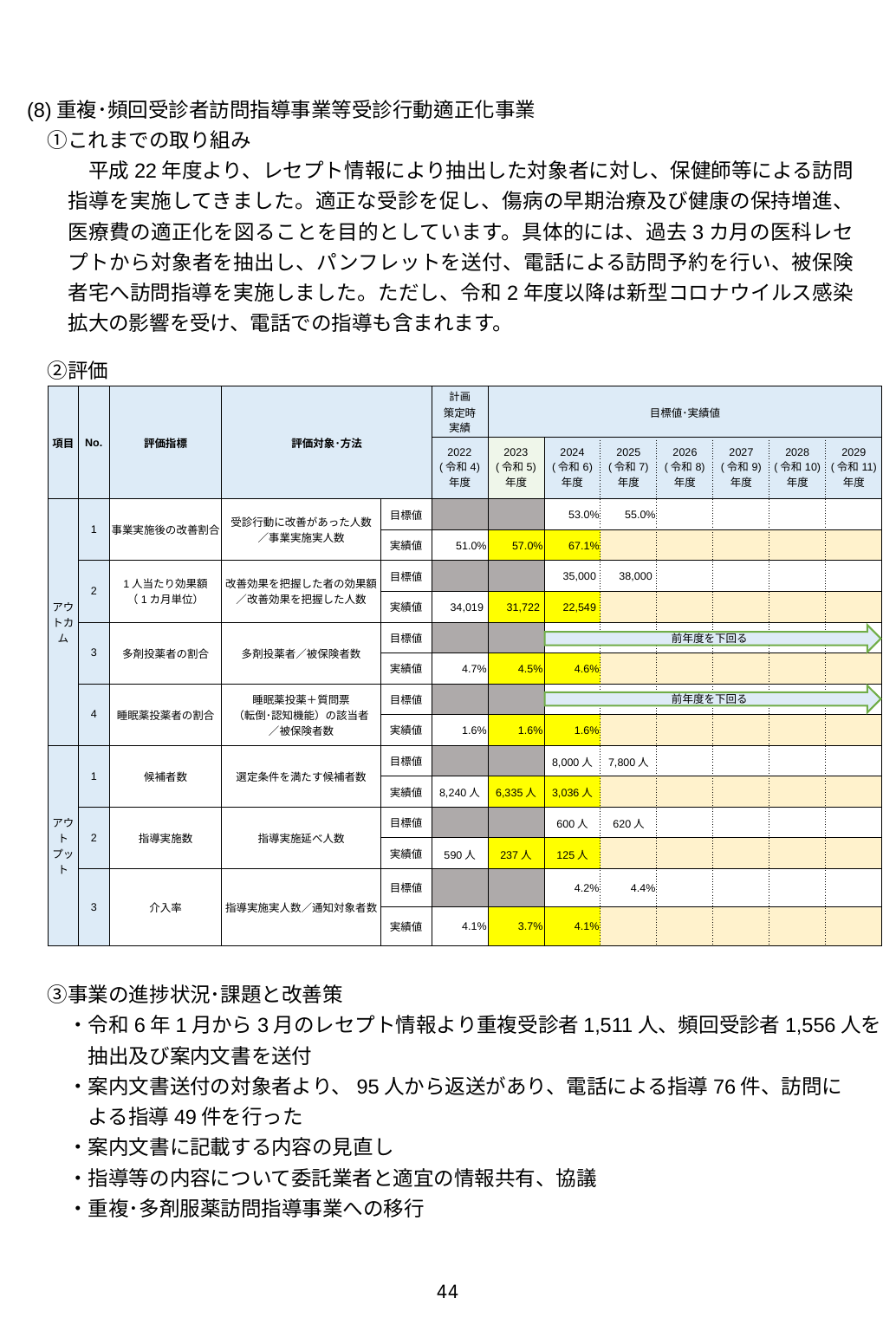

(8)重複･頻回受診者訪問指導事業等受診行動適正化事業
　①これまでの取り組み
　平成22年度より、レセプト情報により抽出した対象者に対し、保健師等による訪問指導を実施してきました。適正な受診を促し、傷病の早期治療及び健康の保持増進、医療費の適正化を図ることを目的としています。具体的には、過去3カ月の医科レセプトから対象者を抽出し、パンフレットを送付、電話による訪問予約を行い、被保険者宅へ訪問指導を実施しました。ただし、令和2年度以降は新型コロナウイルス感染拡大の影響を受け、電話での指導も含まれます。
　②評価
| 項目 | No. | 評価指標 | 評価対象･方法 |  | 計画 策定時 実績 | 目標値･実績値 |  |  |  |  |  |  |
| --- | --- | --- | --- | --- | --- | --- | --- | --- | --- | --- | --- | --- |
|  |  |  |  |  | 2022 (令和4) 年度 | 2023 (令和5) 年度 | 2024 (令和6) 年度 | 2025 (令和7) 年度 | 2026 (令和8) 年度 | 2027 (令和9) 年度 | 2028 (令和10) 年度 | 2029 (令和11) 年度 |
| アウトカム | 1 | 事業実施後の改善割合 | 受診行動に改善があった人数 ／事業実施実人数 | 目標値 |  |  | 53.0% | 55.0% |  |  |  |  |
|  |  |  |  | 実績値 | 51.0% | 57.0% | 67.1% |  |  |  |  |  |
|  | 2 | 1人当たり効果額 （1カ月単位） | 改善効果を把握した者の効果額／改善効果を把握した人数 | 目標値 |  |  | 35,000 | 38,000 |  |  |  |  |
|  |  |  |  | 実績値 | 34,019 | 31,722 | 22,549 |  |  |  |  |  |
|  | 3 | 多剤投薬者の割合 | 多剤投薬者／被保険者数 | 目標値 |  |  |  |  |  |  |  |  |
|  |  |  |  | 実績値 | 4.7% | 4.5% | 4.6% |  |  |  |  |  |
|  | 4 | 睡眠薬投薬者の割合 | 睡眠薬投薬＋質問票 （転倒･認知機能）の該当者 ／被保険者数 | 目標値 |  |  |  |  |  |  |  |  |
|  |  |  |  | 実績値 | 1.6% | 1.6% | 1.6% |  |  |  |  |  |
| アウトプット | 1 | 候補者数 | 選定条件を満たす候補者数 | 目標値 |  |  | 8,000人 | 7,800人 |  |  |  |  |
|  |  |  |  | 実績値 | 8,240人 | 6,335人 | 3,036人 |  |  |  |  |  |
|  | 2 | 指導実施数 | 指導実施延べ人数 | 目標値 |  |  | 600人 | 620人 |  |  |  |  |
|  |  |  |  | 実績値 | 590人 | 237人 | 125人 |  |  |  |  |  |
|  | 3 | 介入率 | 指導実施実人数／通知対象者数 | 目標値 |  |  | 4.2% | 4.4% |  |  |  |  |
|  |  |  |  | 実績値 | 4.1% | 3.7% | 4.1% |  |  |  |  |  |
前年度を下回る
前年度を下回る

　③事業の進捗状況･課題と改善策
・令和6年1月から3月のレセプト情報より重複受診者1,511人、頻回受診者1,556人を
　抽出及び案内文書を送付
・案内文書送付の対象者より、95人から返送があり、電話による指導76件、訪問に
　よる指導49件を行った
・案内文書に記載する内容の見直し
・指導等の内容について委託業者と適宜の情報共有、協議
・重複･多剤服薬訪問指導事業への移行
44